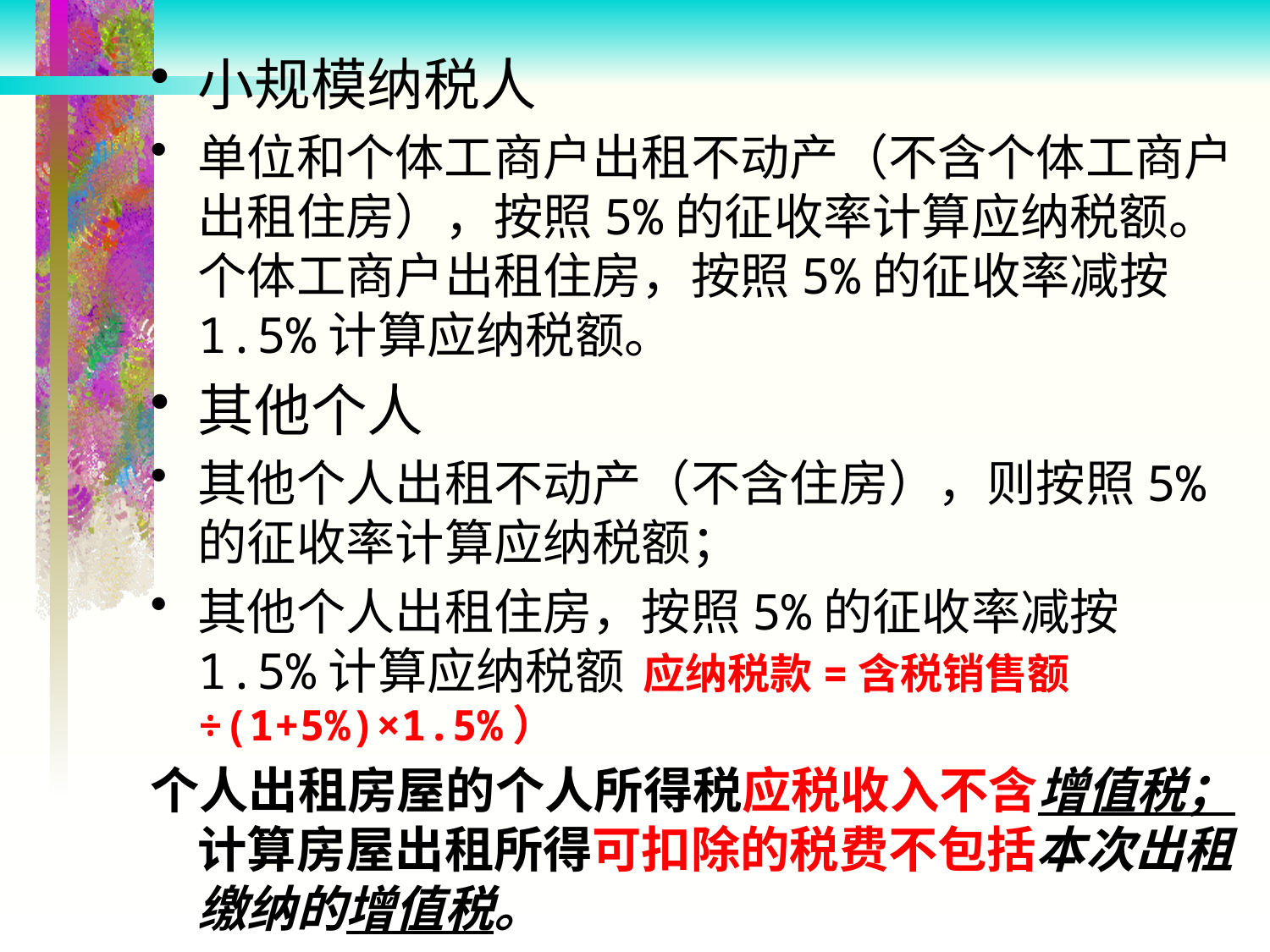

小规模纳税人
单位和个体工商户出租不动产（不含个体工商户出租住房），按照5%的征收率计算应纳税额。个体工商户出租住房，按照5%的征收率减按1.5%计算应纳税额。
其他个人
其他个人出租不动产（不含住房），则按照5%的征收率计算应纳税额；
其他个人出租住房，按照5%的征收率减按1.5%计算应纳税额  应纳税款=含税销售额÷(1+5%)×1.5%）
个人出租房屋的个人所得税应税收入不含增值税；计算房屋出租所得可扣除的税费不包括本次出租缴纳的增值税。